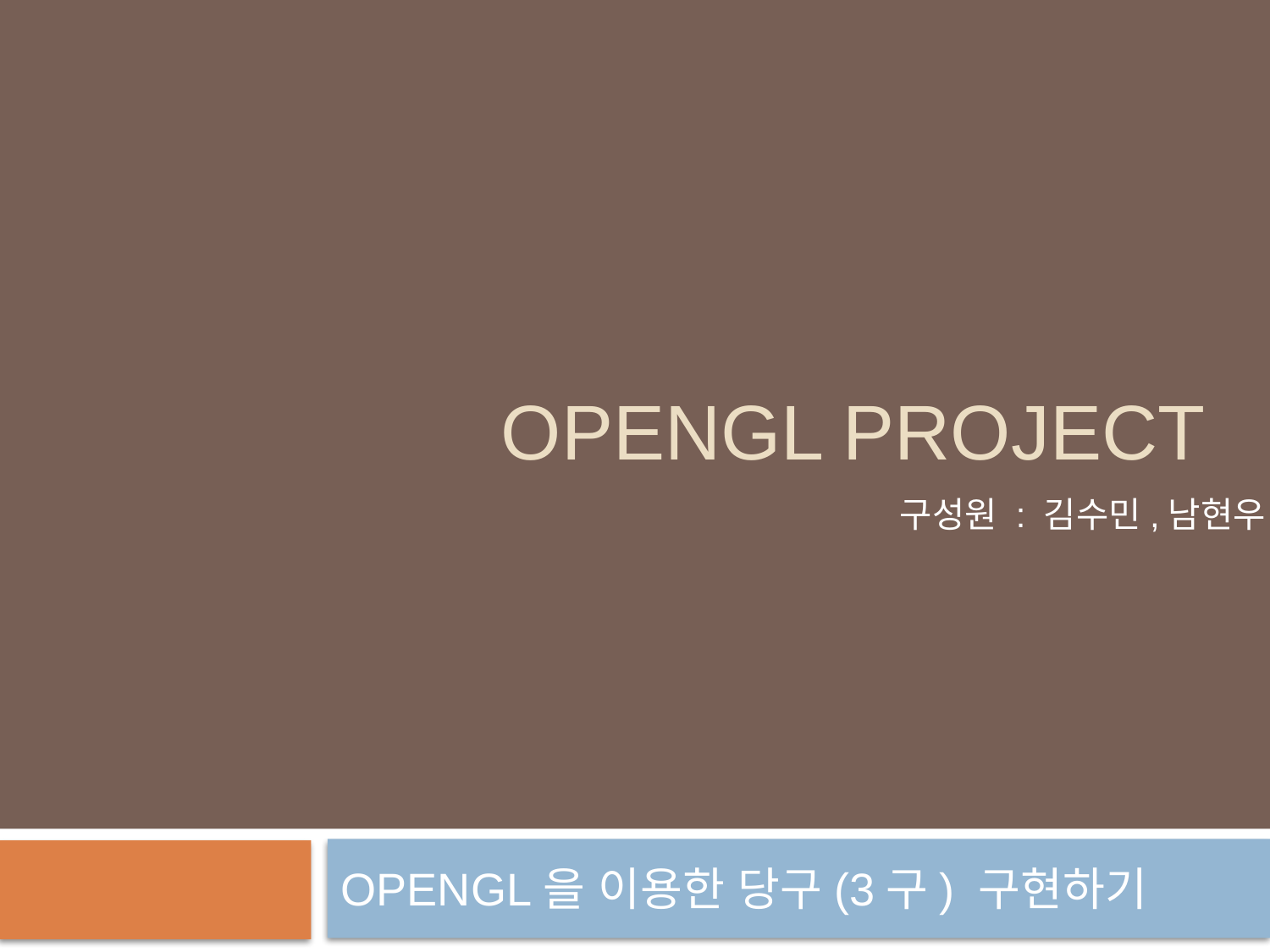

# OPENGL project
구성원 : 김수민,남현우
OPENGL을 이용한 당구(3구) 구현하기